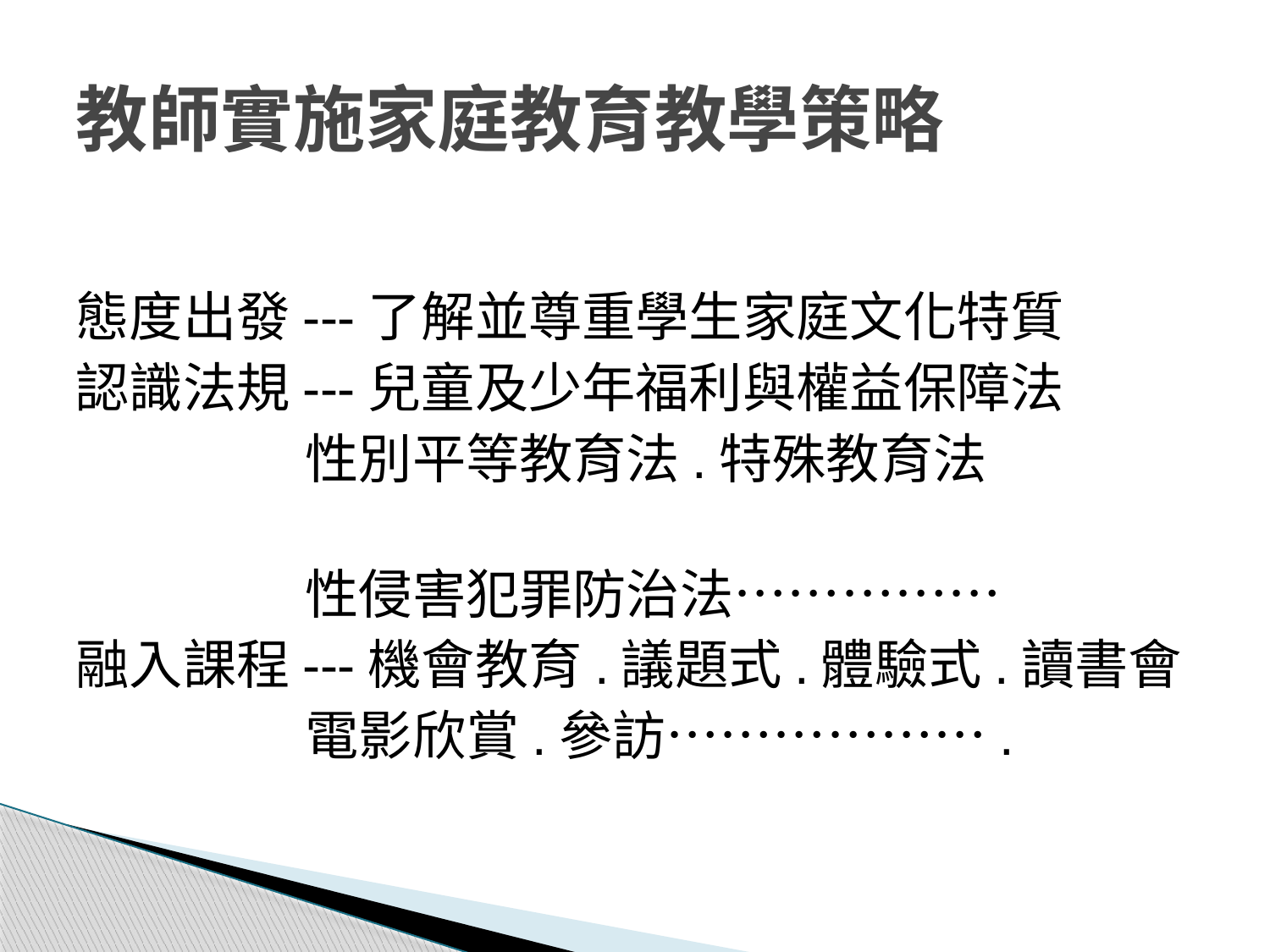

# 教師實施家庭教育教學策略

態度出發---了解並尊重學生家庭文化特質
認識法規---兒童及少年福利與權益保障法
                  性別平等教育法.特殊教育法
                  性侵害犯罪防治法……………
融入課程---機會教育.議題式.體驗式.讀書會
                  電影欣賞.參訪……………….